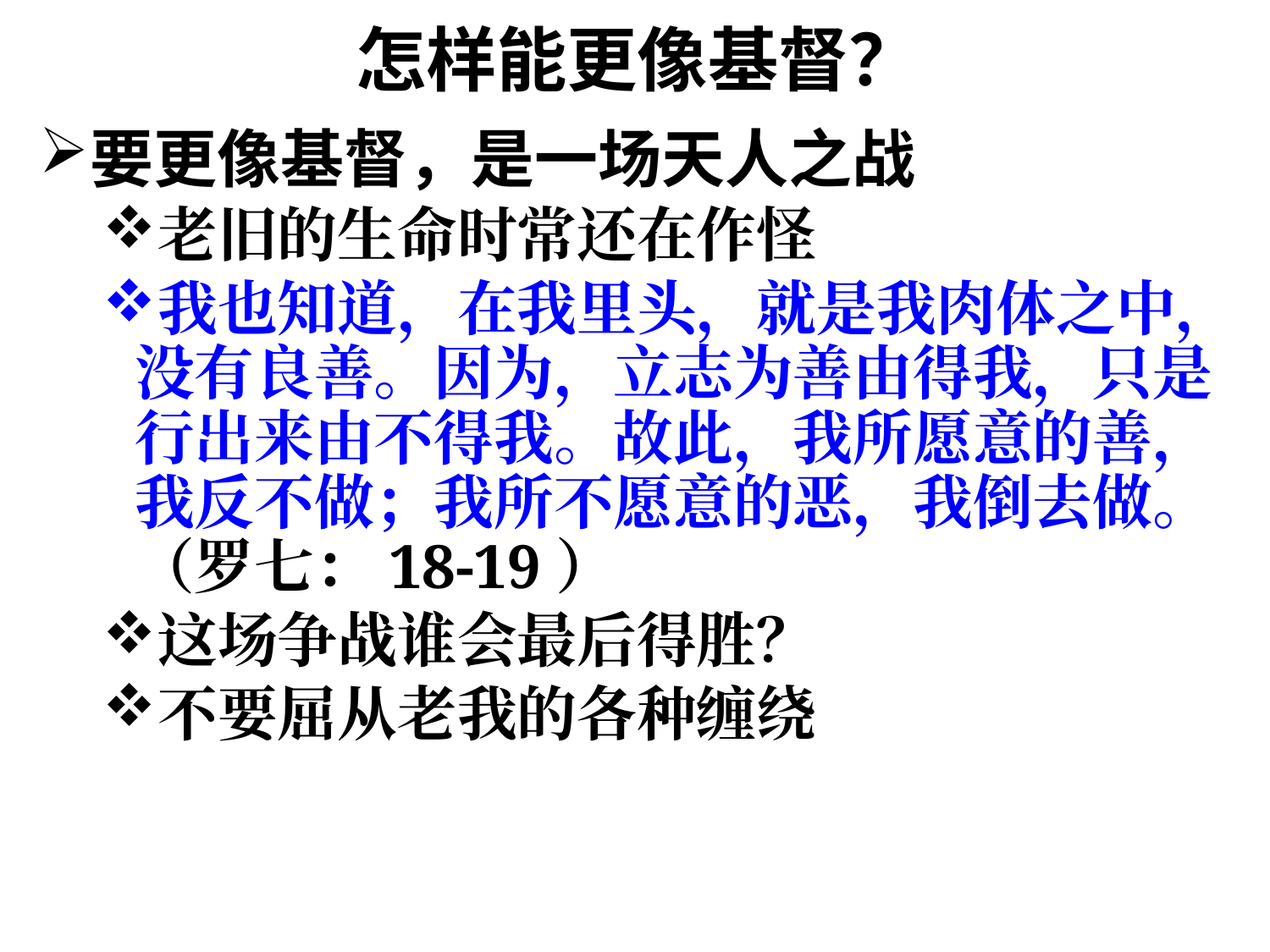

# 怎样能更像基督？
要更像基督，是一场天人之战
老旧的生命时常还在作怪
我也知道，在我里头，就是我肉体之中，没有良善。因为，立志为善由得我，只是行出来由不得我。故此，我所愿意的善，我反不做；我所不愿意的恶，我倒去做。（罗七：18-19）
这场争战谁会最后得胜？
不要屈从老我的各种缠绕